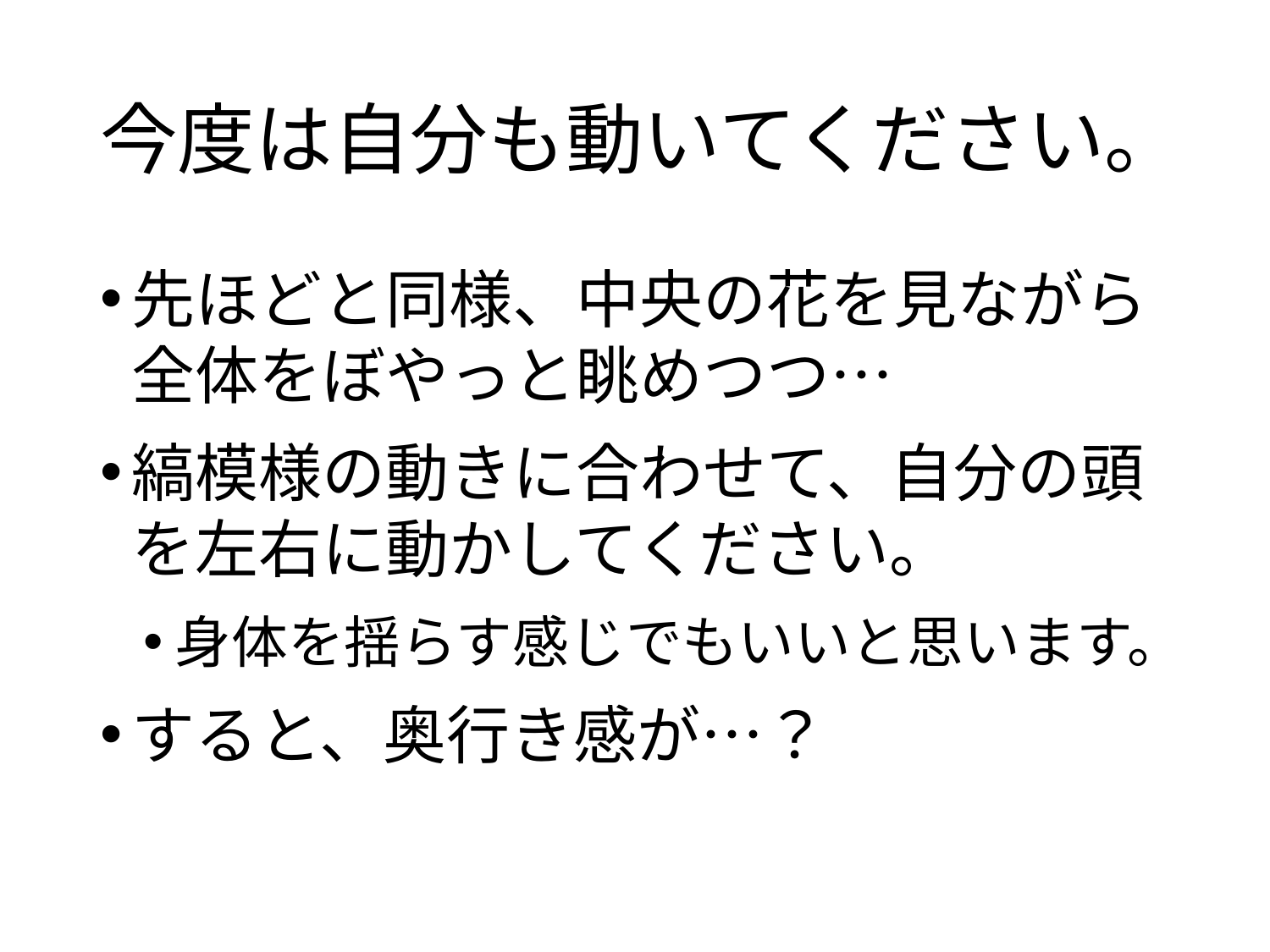

# 今度は自分も動いてください。
先ほどと同様、中央の花を見ながら全体をぼやっと眺めつつ…
縞模様の動きに合わせて、自分の頭を左右に動かしてください。
身体を揺らす感じでもいいと思います。
すると、奥行き感が…？